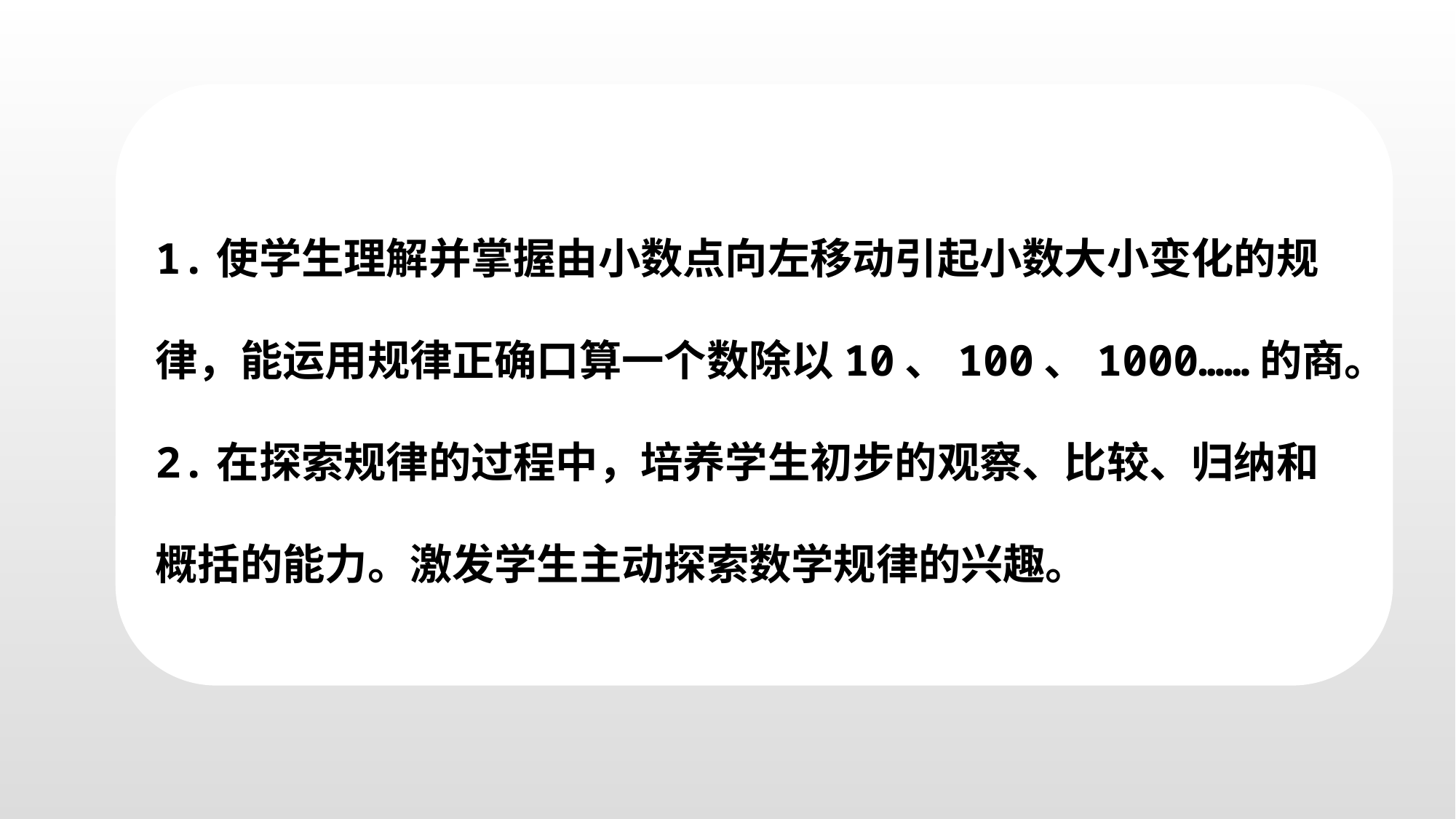

1.使学生理解并掌握由小数点向左移动引起小数大小变化的规律，能运用规律正确口算一个数除以10、100、1000……的商。
2.在探索规律的过程中，培养学生初步的观察、比较、归纳和概括的能力。激发学生主动探索数学规律的兴趣。